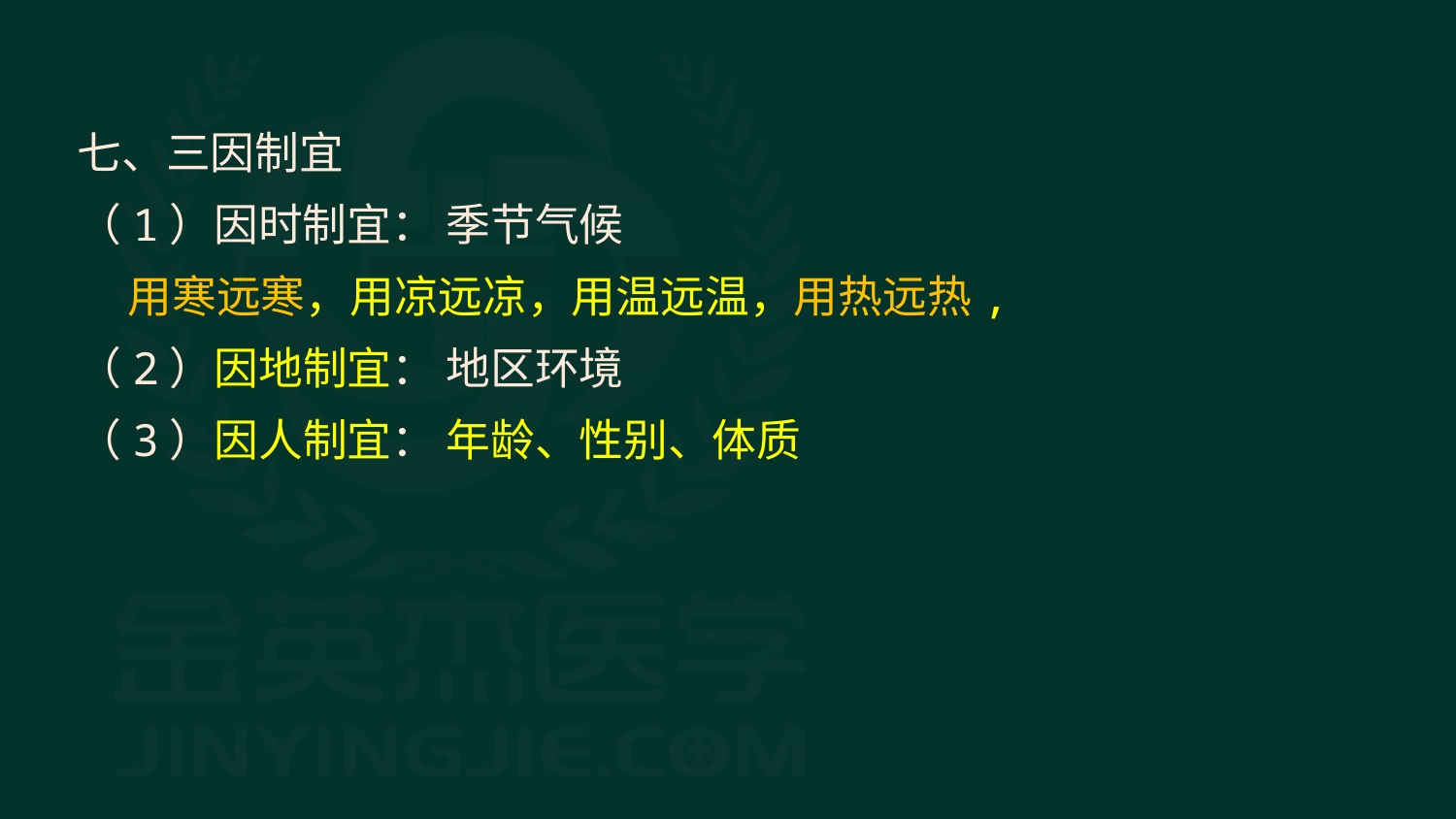

七、三因制宜
（1）因时制宜： 季节气候
    用寒远寒，用凉远凉，用温远温，用热远热,
（2）因地制宜： 地区环境
（3）因人制宜： 年龄、性别、体质